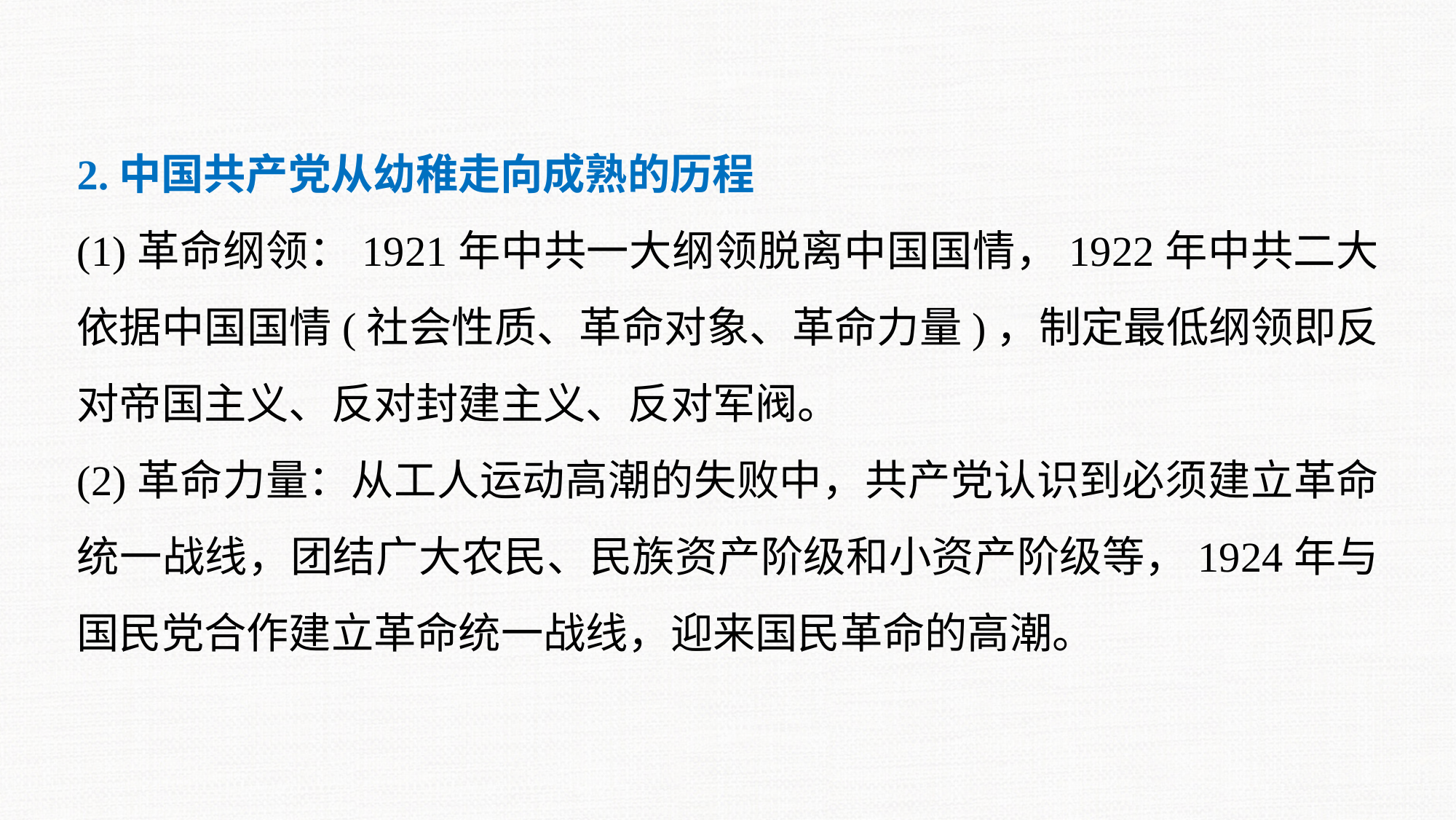

2.中国共产党从幼稚走向成熟的历程
(1)革命纲领：1921年中共一大纲领脱离中国国情，1922年中共二大依据中国国情(社会性质、革命对象、革命力量)，制定最低纲领即反对帝国主义、反对封建主义、反对军阀。
(2)革命力量：从工人运动高潮的失败中，共产党认识到必须建立革命统一战线，团结广大农民、民族资产阶级和小资产阶级等，1924年与国民党合作建立革命统一战线，迎来国民革命的高潮。